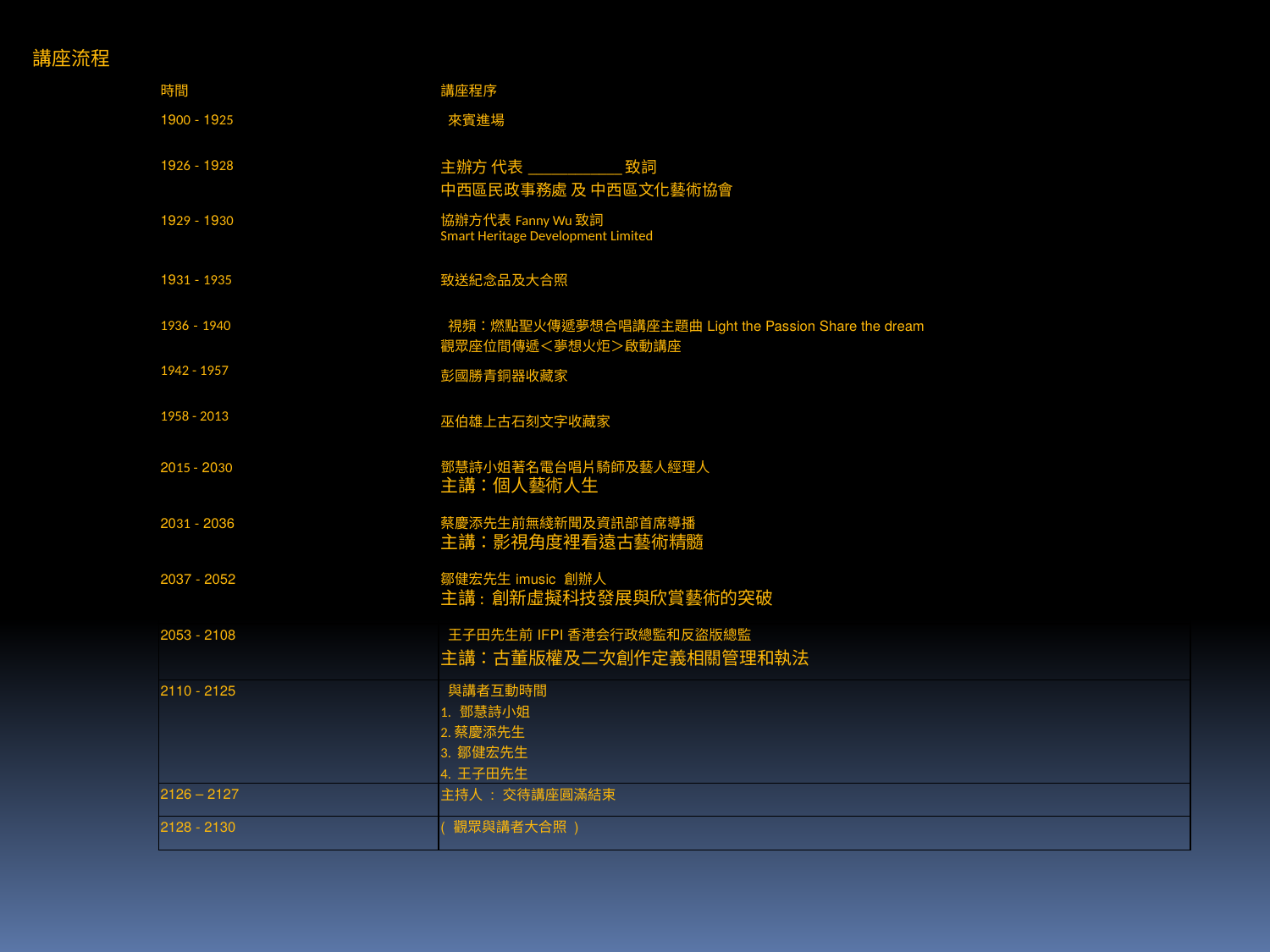

講座流程

| 時間 | 講座程序 |
| --- | --- |
| 1900 - 1925 | 來賓進場 |
| 1926 - 1928 | 主辦方 代表\_\_\_\_\_\_\_\_\_\_\_\_致詞 中西區民政事務處 及 中西區文化藝術協會 |
| 1929 - 1930 | 協辦方代表Fanny Wu致詞 Smart Heritage Development Limited |
| 1931 - 1935 | 致送紀念品及大合照 |
| 1936 - 1940 | 視頻：燃點聖火傳遞夢想合唱講座主題曲Light the Passion Share the dream 觀眾座位間傳遞＜夢想火炬＞啟動講座 |
| 1942 - 1957 | 彭國勝青銅器收藏家 |
| 1958 - 2013 | 巫伯雄上古石刻文字收藏家 |
| 2015 - 2030 | 鄧慧詩小姐著名電台唱片騎師及藝人經理人 主講：個人藝術人生 |
| 2031 - 2036 | 蔡慶添先生前無綫新聞及資訊部首席導播 主講：影視角度裡看遠古藝術精髓 |
| 2037 - 2052 | 鄒健宏先生imusic 創辦人 主講: 創新虛擬科技發展與欣賞藝術的突破 |
| 2053 - 2108 | 王子田先生前IFPI香港会行政總監和反盜版總監 主講：古董版權及二次創作定義相關管理和執法 |
| 2110 - 2125 | 與講者互動時間 1. 鄧慧詩小姐 2.蔡慶添先生 3. 鄒健宏先生 4. 王子田先生 |
| 2126 – 2127 | 主持人 : 交待講座圓滿結束 |
| 2128 - 2130 | ( 觀眾與講者大合照 ) |